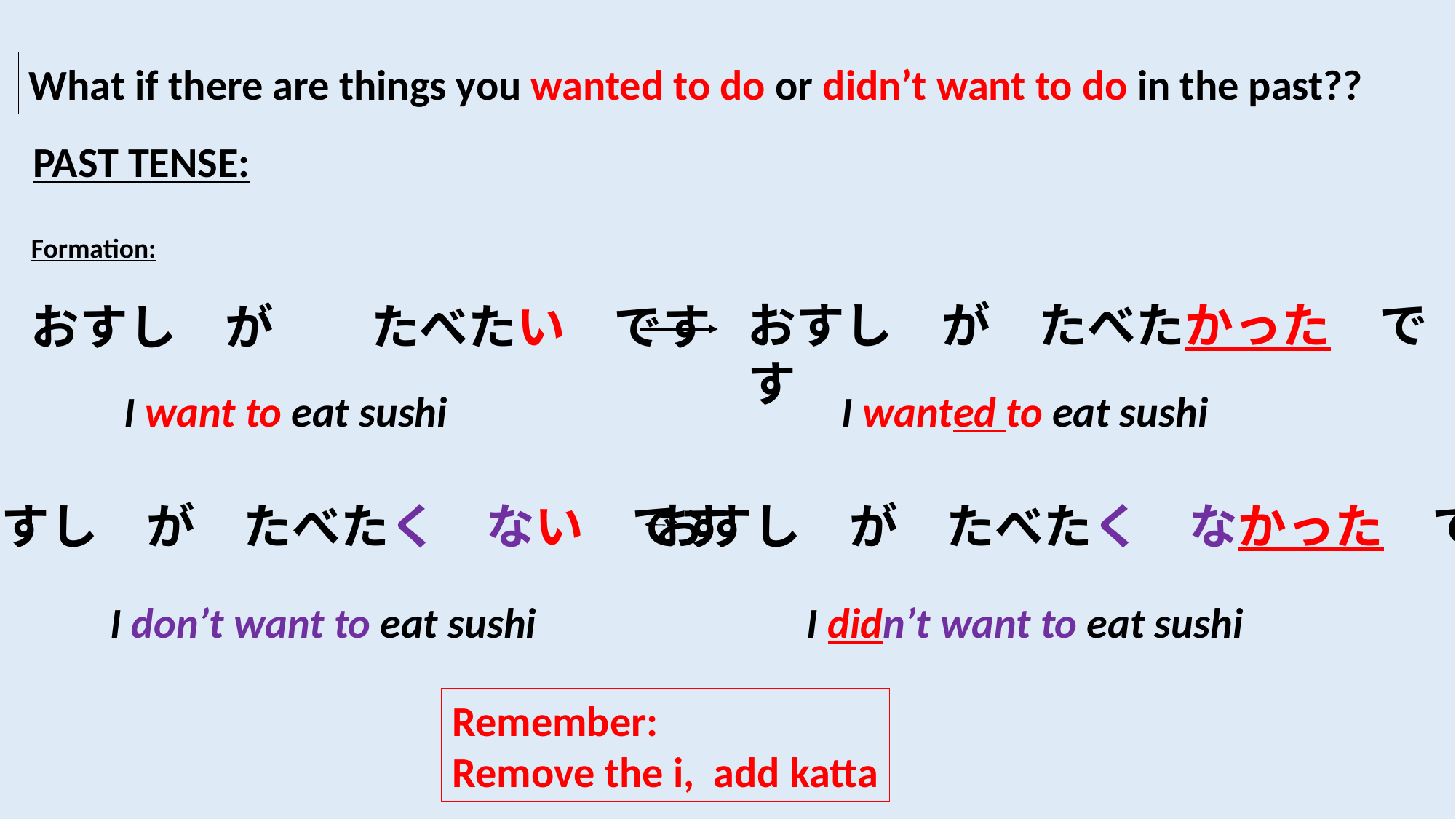

What if there are things you wanted to do or didn’t want to do in the past??
PAST TENSE:

おすし　が　たべたかった　です
Formation:

おすし　が　　たべたい　です
I wanted to eat sushi
I want to eat sushi
おすし　が　たべたく　ない　です
おすし　が　たべたく　なかった　です
I don’t want to eat sushi
I didn’t want to eat sushi
Remember:
Remove the i,  add katta